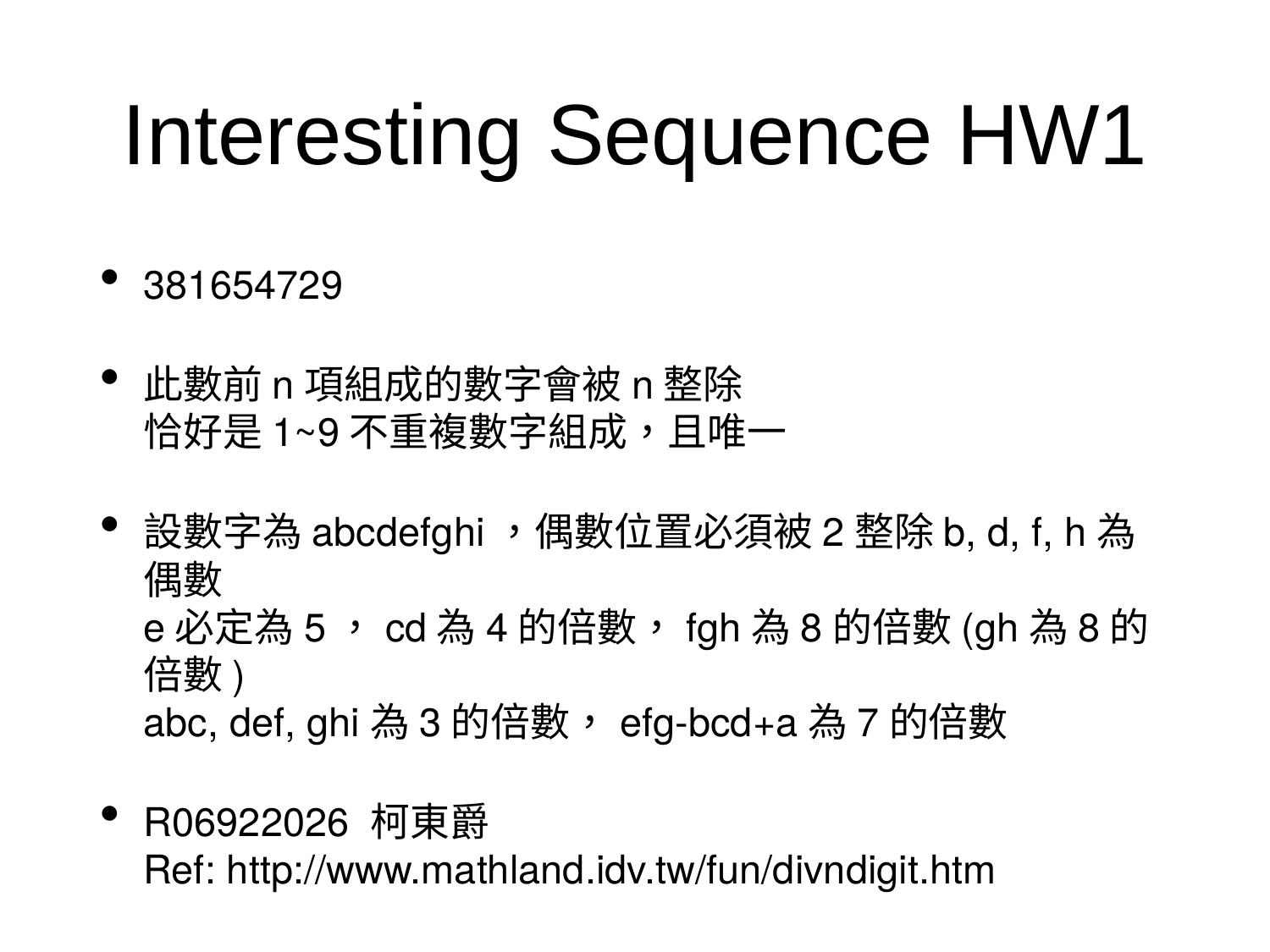

# Interesting Sequence HW1
381654729
此數前n項組成的數字會被n整除
恰好是1~9不重複數字組成，且唯一
設數字為abcdefghi，偶數位置必須被2整除b, d, f, h為偶數
e必定為5，cd為4的倍數，fgh為8的倍數(gh為8的倍數)
abc, def, ghi為3的倍數，efg-bcd+a為7的倍數
R06922026 柯東爵
Ref: http://www.mathland.idv.tw/fun/divndigit.htm